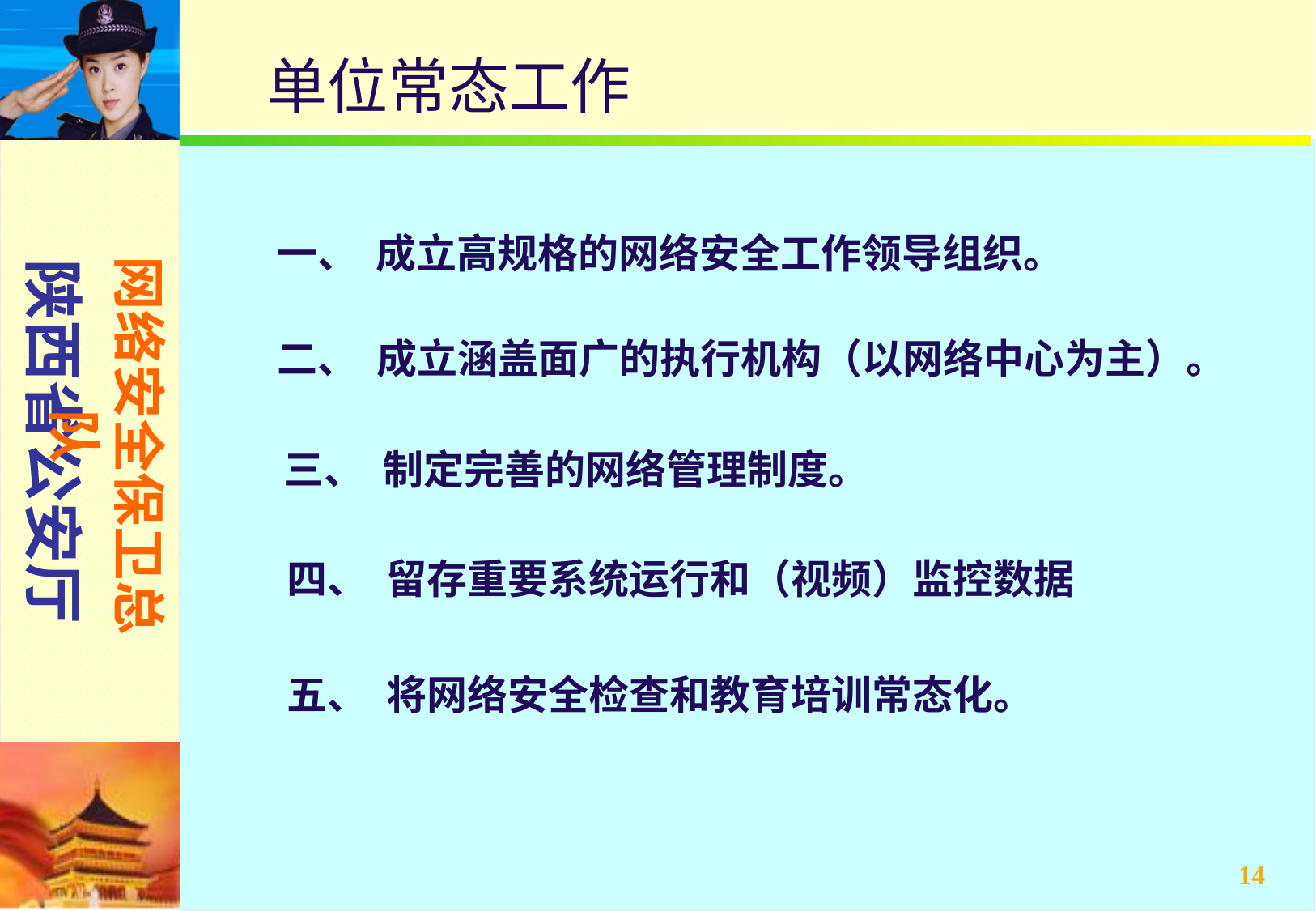

单位常态工作
一、  成立高规格的网络安全工作领导组织。
二、  成立涵盖面广的执行机构（以网络中心为主）。
三、  制定完善的网络管理制度。
四、  留存重要系统运行和（视频）监控数据
五、  将网络安全检查和教育培训常态化。